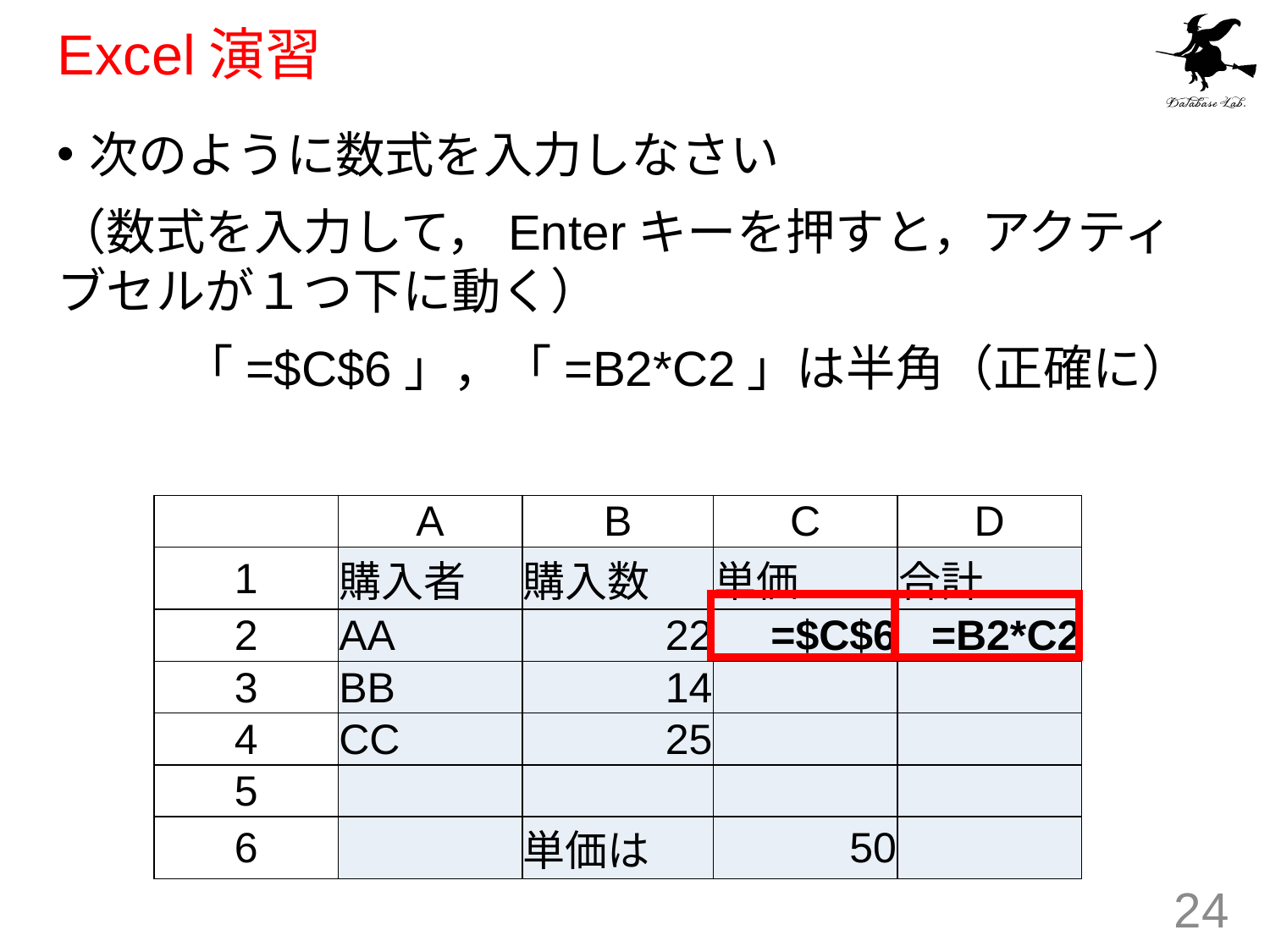

# Excel演習
次のように数式を入力しなさい
（数式を入力して，Enterキーを押すと，アクティブセルが１つ下に動く）
	「=$C$6」，「=B2*C2」は半角（正確に）

|  | A | B | C | D |
| --- | --- | --- | --- | --- |
| 1 | 購入者 | 購入数 | 単価 | 合計 |
| 2 | AA | 22 | =$C$6 | =B2\*C2 |
| 3 | BB | 14 |  |  |
| 4 | CC | 25 |  |  |
| 5 |  |  |  |  |
| 6 |  | 単価は | 50 |  |

24